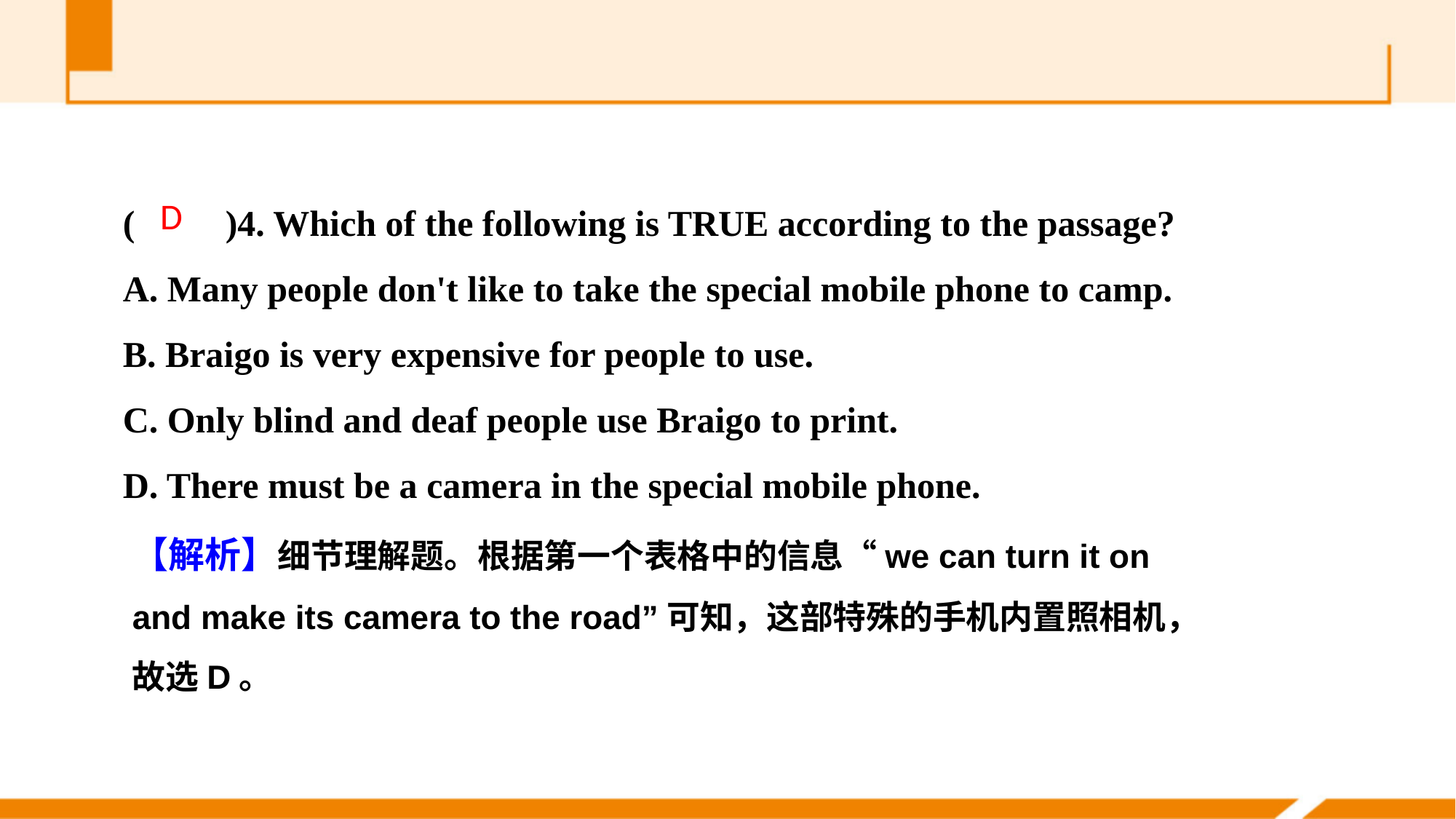

(　　)4. Which of the following is TRUE according to the passage?
A. Many people don't like to take the special mobile phone to camp.
B. Braigo is very expensive for people to use.
C. Only blind and deaf people use Braigo to print.
D. There must be a camera in the special mobile phone.
D
【解析】细节理解题。根据第一个表格中的信息“we can turn it on and make its camera to the road”可知，这部特殊的手机内置照相机，故选D。